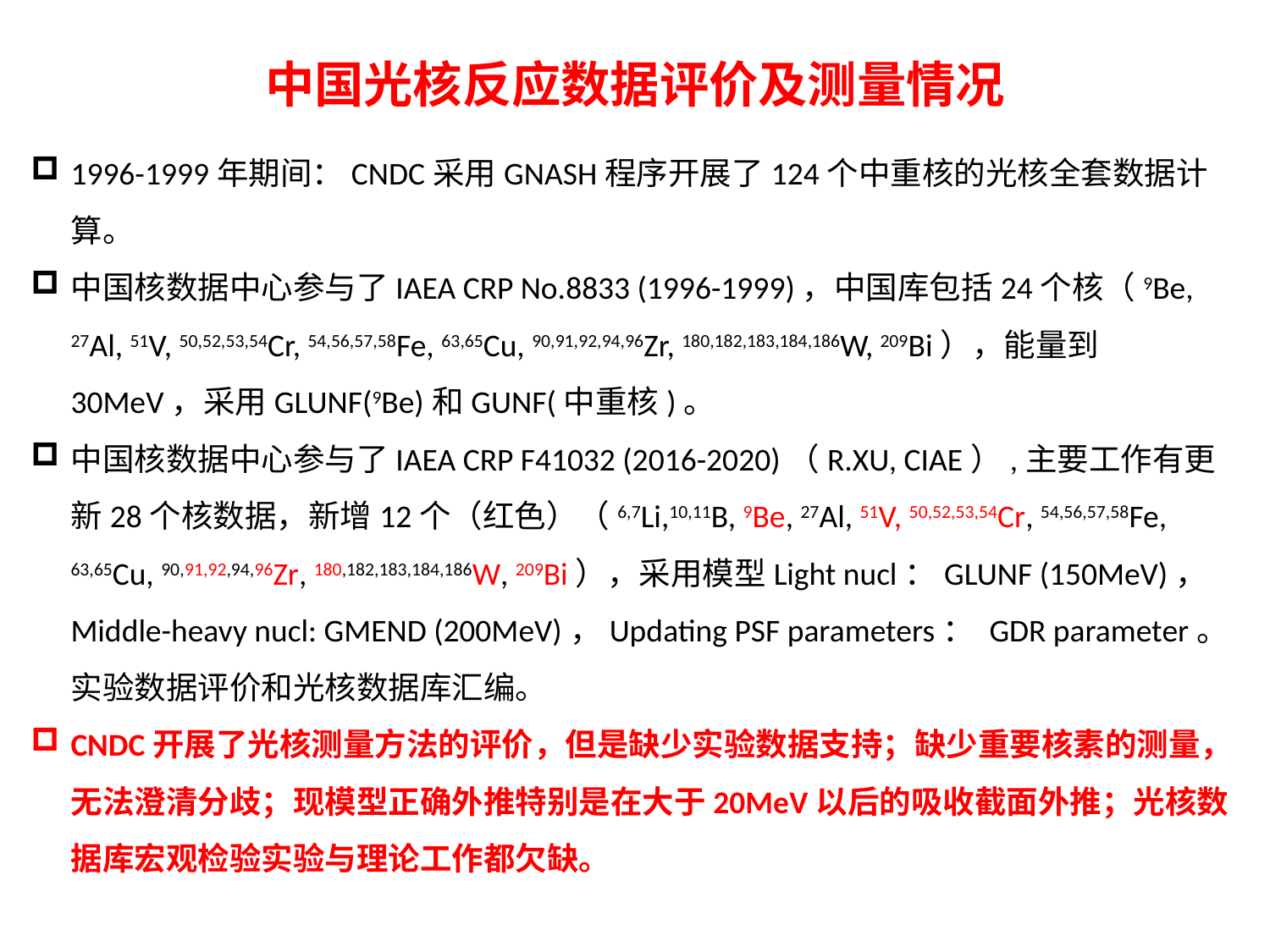

# 中国光核反应数据评价及测量情况
1996-1999年期间：CNDC采用GNASH程序开展了124个中重核的光核全套数据计算。
中国核数据中心参与了IAEA CRP No.8833 (1996-1999)，中国库包括24个核（9Be, 27Al, 51V, 50,52,53,54Cr, 54,56,57,58Fe, 63,65Cu, 90,91,92,94,96Zr, 180,182,183,184,186W, 209Bi），能量到30MeV，采用GLUNF(9Be)和GUNF(中重核)。
中国核数据中心参与了IAEA CRP F41032 (2016-2020)（R.XU, CIAE）,主要工作有更新28个核数据，新增12个（红色）（6,7Li,10,11B, 9Be, 27Al, 51V, 50,52,53,54Cr, 54,56,57,58Fe, 63,65Cu, 90,91,92,94,96Zr, 180,182,183,184,186W, 209Bi），采用模型Light nucl：GLUNF (150MeV)，Middle-heavy nucl: GMEND (200MeV)，Updating PSF parameters： GDR parameter。实验数据评价和光核数据库汇编。
CNDC开展了光核测量方法的评价，但是缺少实验数据支持；缺少重要核素的测量，无法澄清分歧；现模型正确外推特别是在大于20MeV以后的吸收截面外推；光核数据库宏观检验实验与理论工作都欠缺。